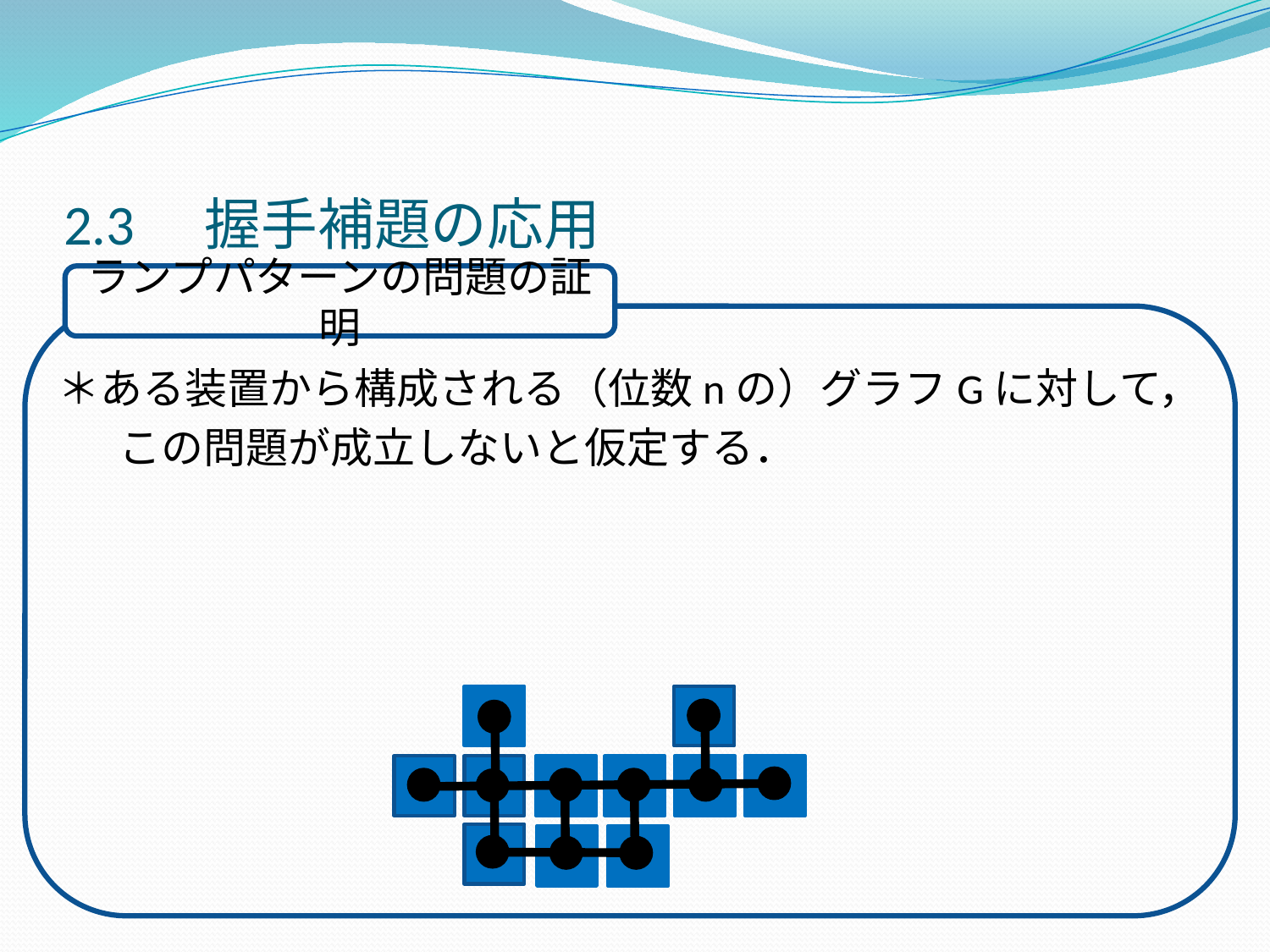

# 2.3　握手補題の応用
ランプパターンの問題の証明

＊ある装置から構成される（位数nの）グラフGに対して，
　  この問題が成立しないと仮定する．